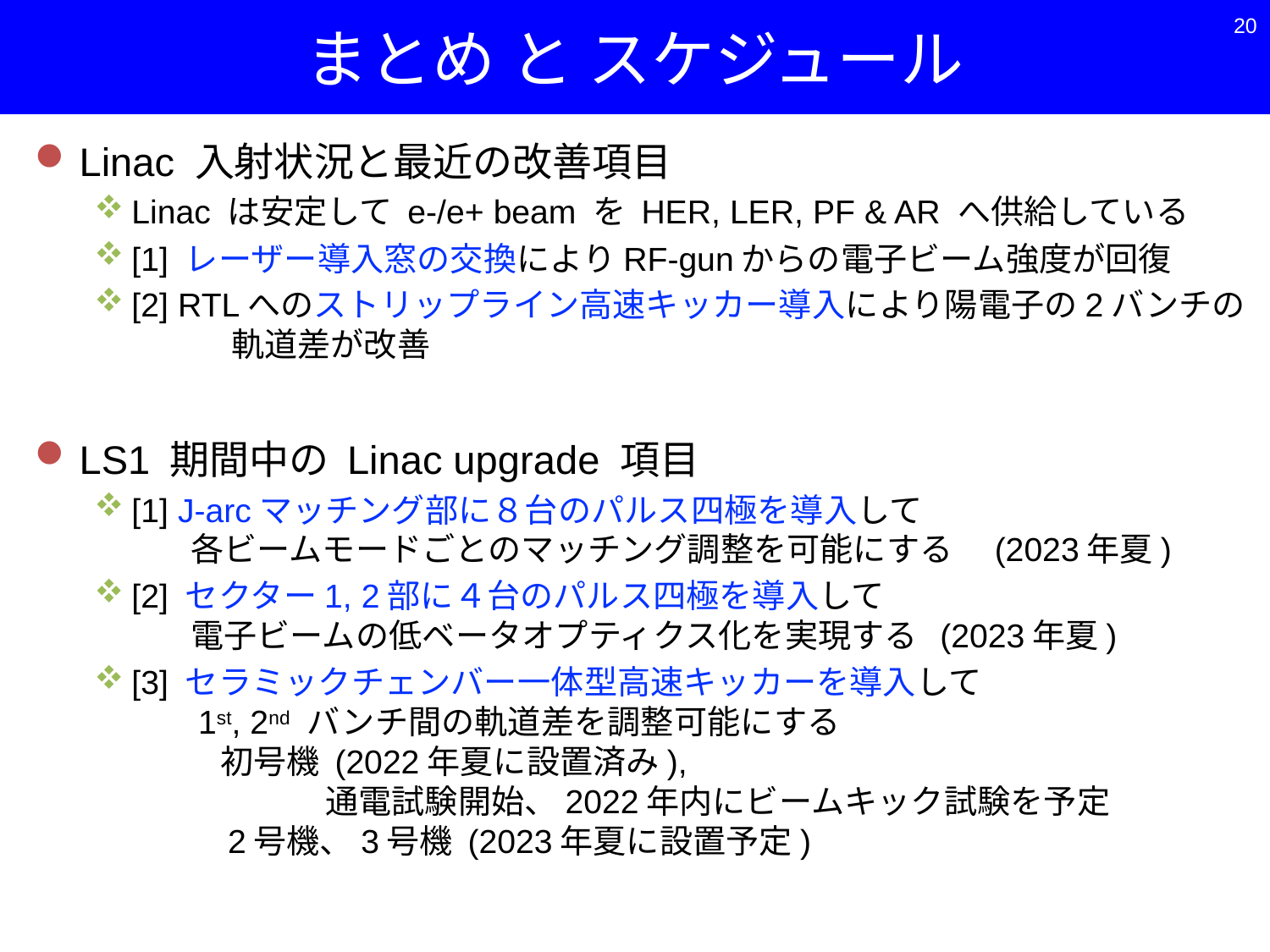

# まとめ と スケジュール
20
Linac 入射状況と最近の改善項目
Linac は安定して e-/e+ beam を HER, LER, PF & AR へ供給している
[1] レーザー導入窓の交換によりRF-gunからの電子ビーム強度が回復
[2] RTLへのストリップライン高速キッカー導入により陽電子の2バンチの
　　　軌道差が改善

LS1 期間中の Linac upgrade 項目
[1] J-arcマッチング部に８台のパルス四極を導入して
        各ビームモードごとのマッチング調整を可能にする　(2023年夏)
[2] セクター1, 2部に４台のパルス四極を導入して
        電子ビームの低ベータオプティクス化を実現する  (2023年夏)
[3] セラミックチェンバー一体型高速キッカーを導入して
        1st, 2nd バンチ間の軌道差を調整可能にする
            初号機 (2022年夏に設置済み),
                    通電試験開始、2022年内にビームキック試験を予定
            2号機、3号機 (2023年夏に設置予定)